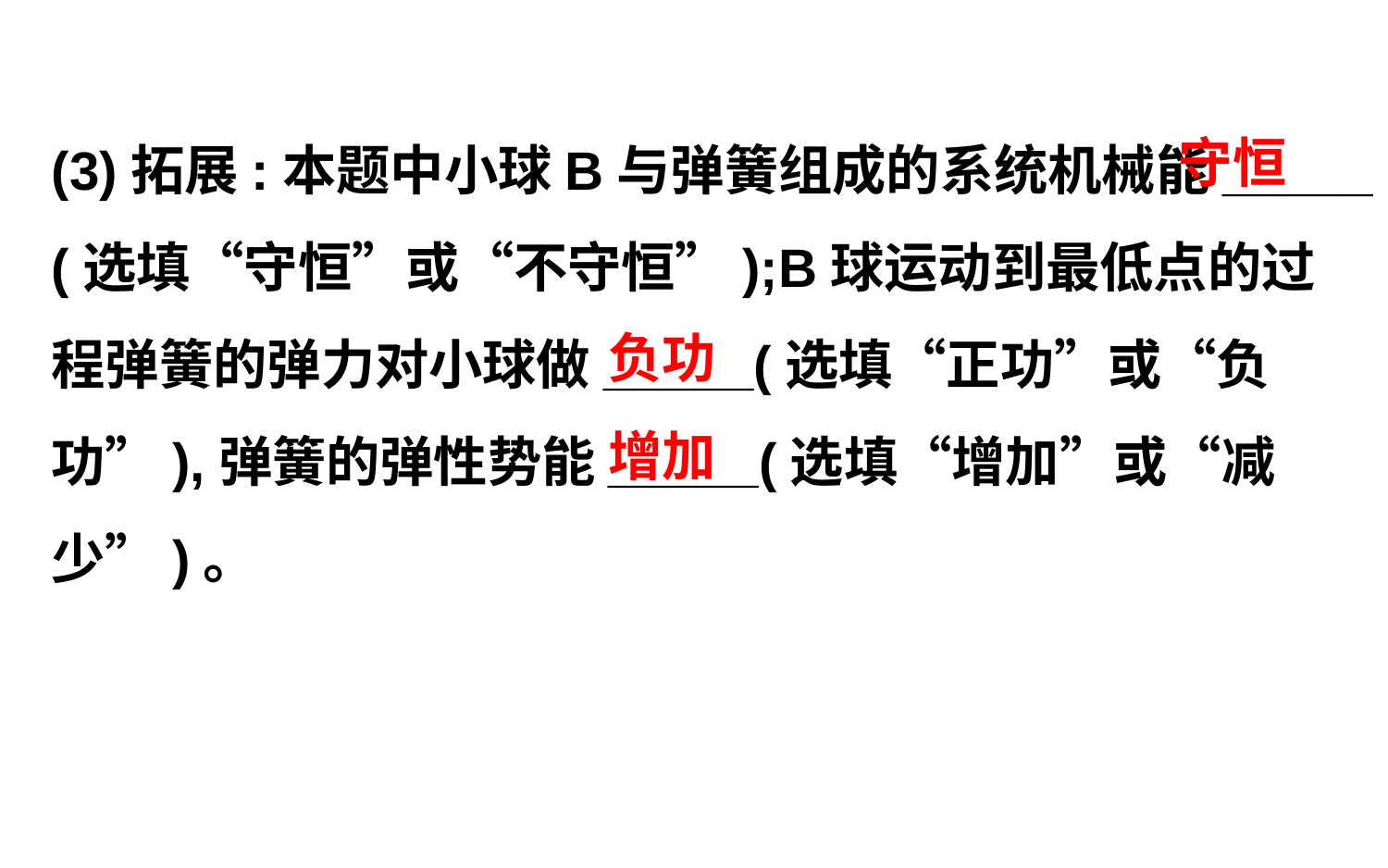

守恒
(3)拓展:本题中小球B与弹簧组成的系统机械能_____
(选填“守恒”或“不守恒”);B球运动到最低点的过
程弹簧的弹力对小球做_____(选填“正功”或“负
功”),弹簧的弹性势能_____(选填“增加”或“减
少”)。
负功
增加